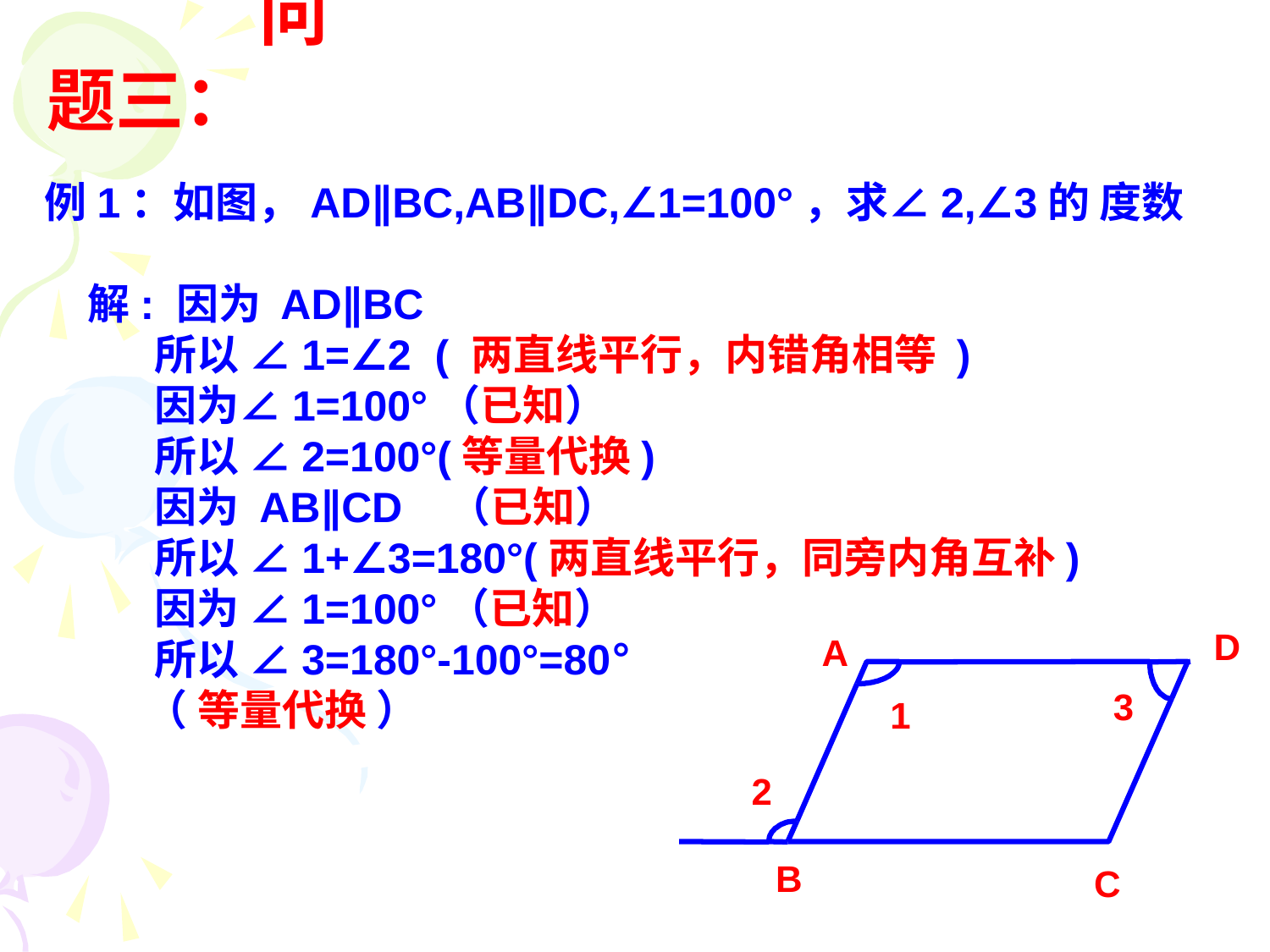

问题三：
例1：如图，AD∥BC,AB∥DC,∠1=100°，求∠2,∠3的 度数
解: 因为 AD∥BC
      所以 ∠1=∠2  ( 两直线平行，内错角相等 )
      因为∠1=100°（已知）
      所以 ∠2=100°(等量代换)
      因为 AB∥CD   （已知）
      所以 ∠1+∠3=180°(两直线平行，同旁内角互补)
      因为 ∠1=100°（已知）
      所以 ∠3=180°-100°=80°
     （ 等量代换 ）
D
A

3

1

2

B
C